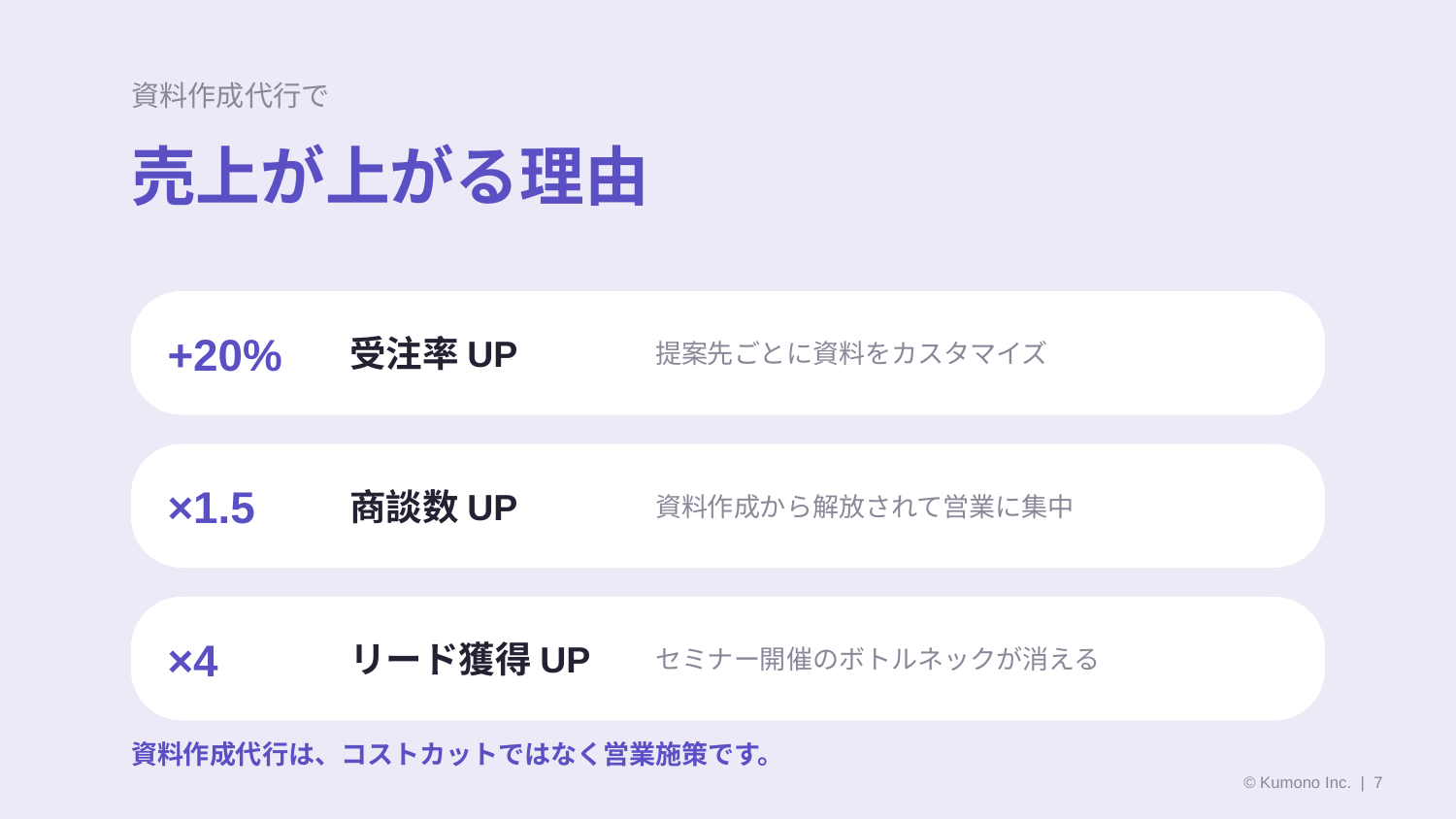

資料作成代行で
売上が上がる理由

+20%
受注率UP
提案先ごとに資料をカスタマイズ

×1.5
商談数UP
資料作成から解放されて営業に集中

×4
リード獲得UP
セミナー開催のボトルネックが消える
資料作成代行は、コストカットではなく営業施策です。
© Kumono Inc.  |  7